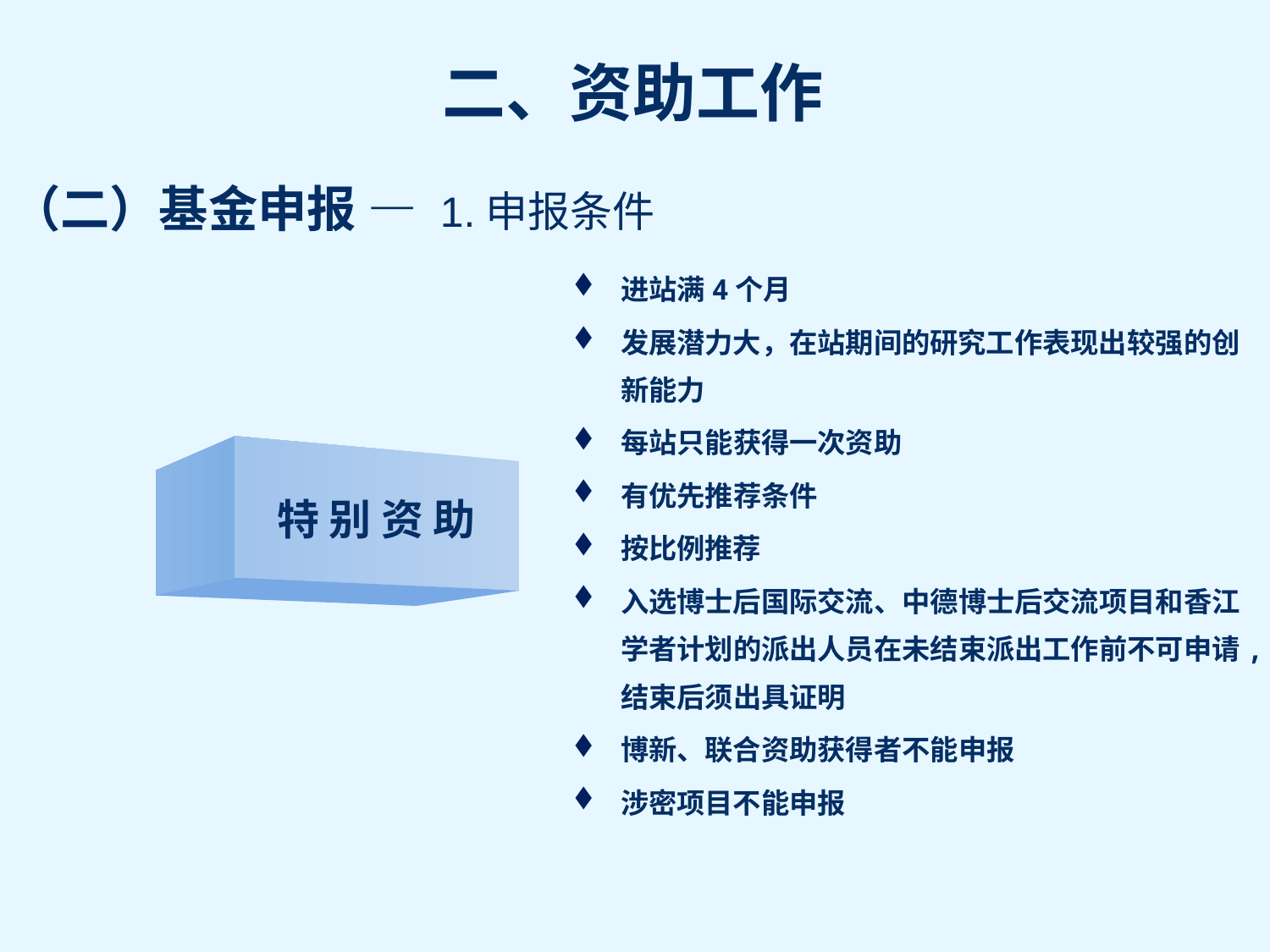

（二）基金申报 — 1.申报条件
进站满4个月
发展潜力大，在站期间的研究工作表现出较强的创新能力
每站只能获得一次资助
有优先推荐条件
按比例推荐
入选博士后国际交流、中德博士后交流项目和香江学者计划的派出人员在未结束派出工作前不可申请,结束后须出具证明
博新、联合资助获得者不能申报
涉密项目不能申报

特 别 资 助